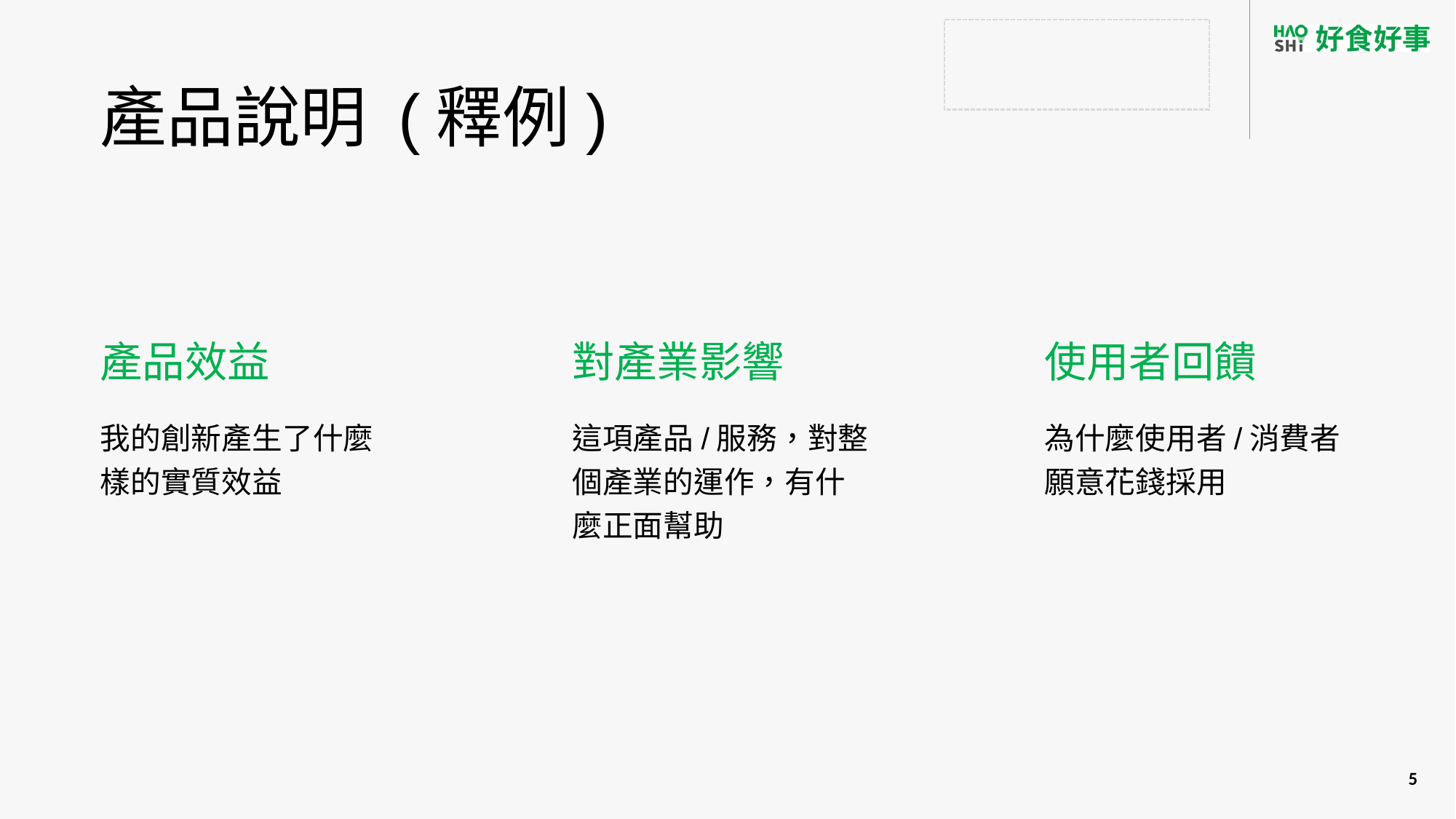

產品說明 (釋例)
產品效益
對產業影響
使用者回饋
我的創新產生了什麼樣的實質效益
這項產品/服務，對整個產業的運作，有什麼正面幫助
為什麼使用者/消費者願意花錢採用